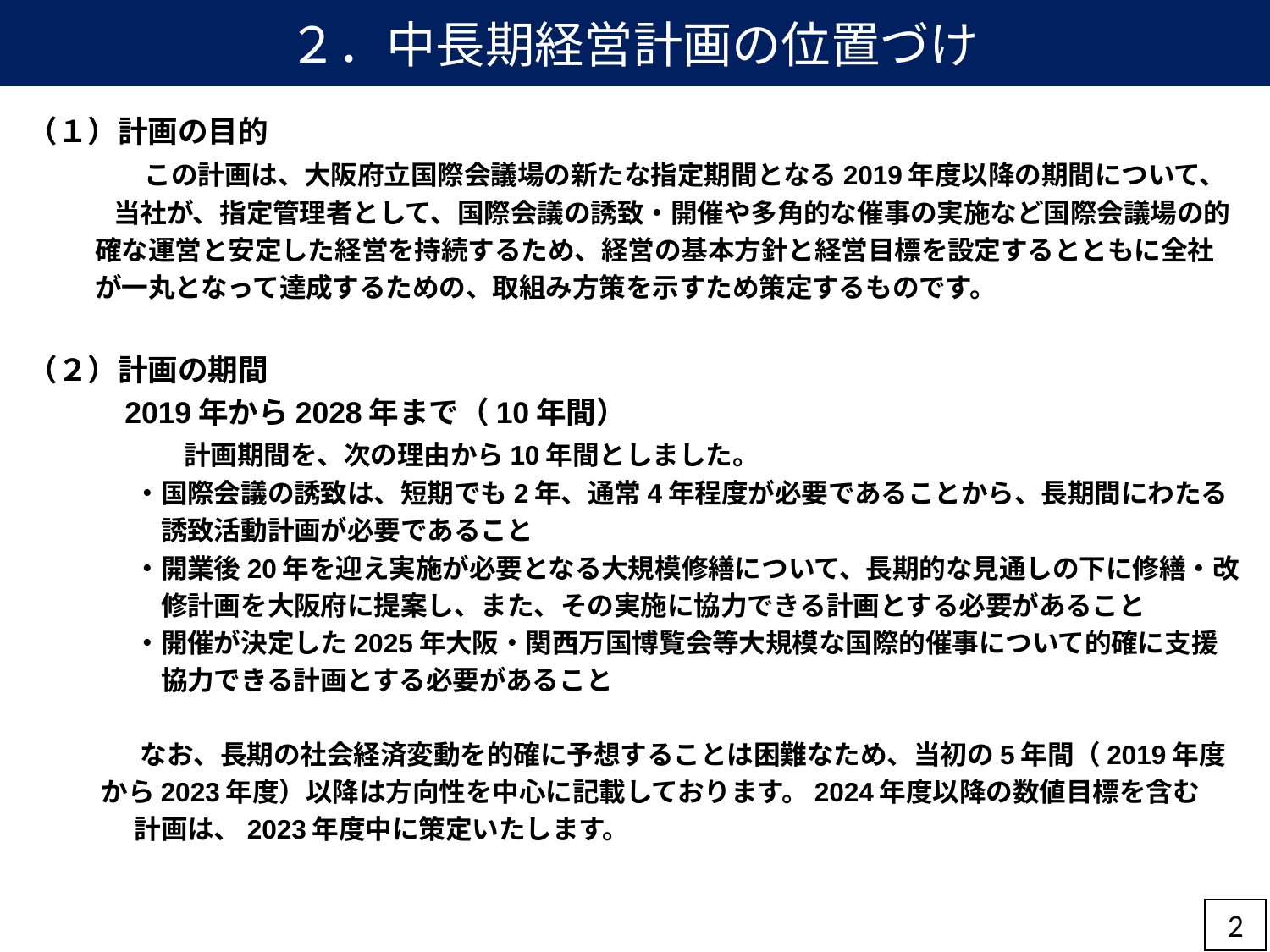

# ２．中長期経営計画の位置づけ
（１）計画の目的
　　　　この計画は、大阪府立国際会議場の新たな指定期間となる2019年度以降の期間について、
　　　 当社が、指定管理者として、国際会議の誘致・開催や多角的な催事の実施など国際会議場の的
          確な運営と安定した経営を持続するため、経営の基本方針と経営目標を設定するとともに全社
          が一丸となって達成するための、取組み方策を示すため策定するものです。

（２）計画の期間
　　　2019年から2028年まで（10年間）
　　　　　 計画期間を、次の理由から10年間としました。
　　　　・国際会議の誘致は、短期でも2年、通常4年程度が必要であることから、長期間にわたる
　　　　　誘致活動計画が必要であること
　　　　・開業後20年を迎え実施が必要となる大規模修繕について、長期的な見通しの下に修繕・改
　　　　　修計画を大阪府に提案し、また、その実施に協力できる計画とする必要があること
　　　　・開催が決定した2025年大阪・関西万国博覧会等大規模な国際的催事について的確に支援
　　　　　協力できる計画とする必要があること

　　　　 なお、長期の社会経済変動を的確に予想することは困難なため、当初の5年間（2019年度
           から2023年度）以降は方向性を中心に記載しております。2024年度以降の数値目標を含む
　　　　計画は、2023年度中に策定いたします。
2